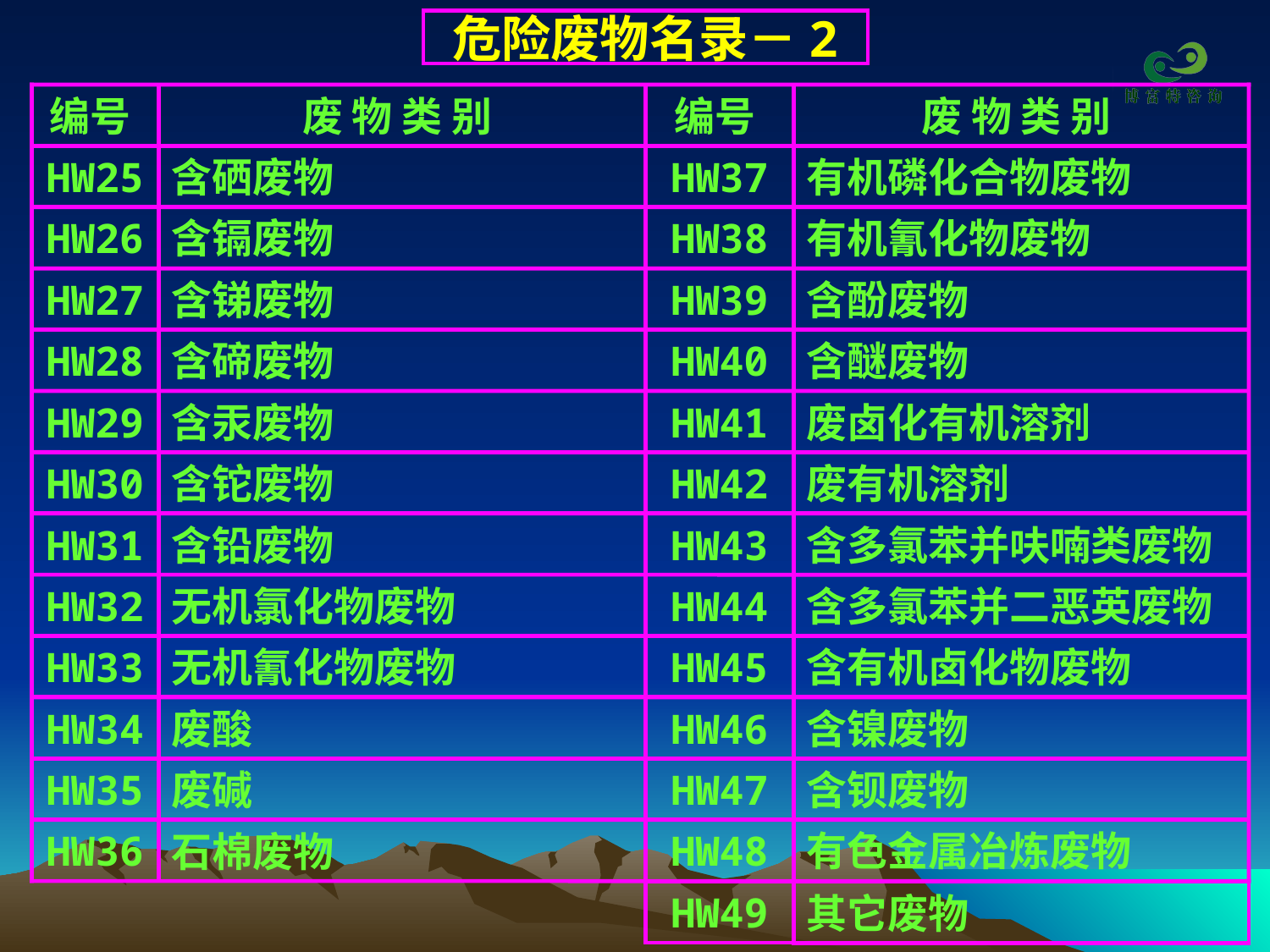

危险废物名录－2
编号

废 物 类 别

编号

废 物 类 别

HW25

含硒废物
HW37
有机磷化合物废物
HW26

含镉废物
HW38
有机氰化物废物
HW27

含锑废物
HW39
含酚废物
HW28

含碲废物
HW40
含醚废物
HW29

含汞废物
HW41
废卤化有机溶剂
HW30

含铊废物
HW42
废有机溶剂
HW31

含铅废物
HW43
含多氯苯并呋喃类废物
HW32

无机氯化物废物
HW44
含多氯苯并二恶英废物
HW33

无机氰化物废物
HW45
含有机卤化物废物
HW34

废酸
HW46
含镍废物
HW35

废碱
HW47
含钡废物
HW36

石棉废物
HW48
有色金属冶炼废物

HW49
其它废物